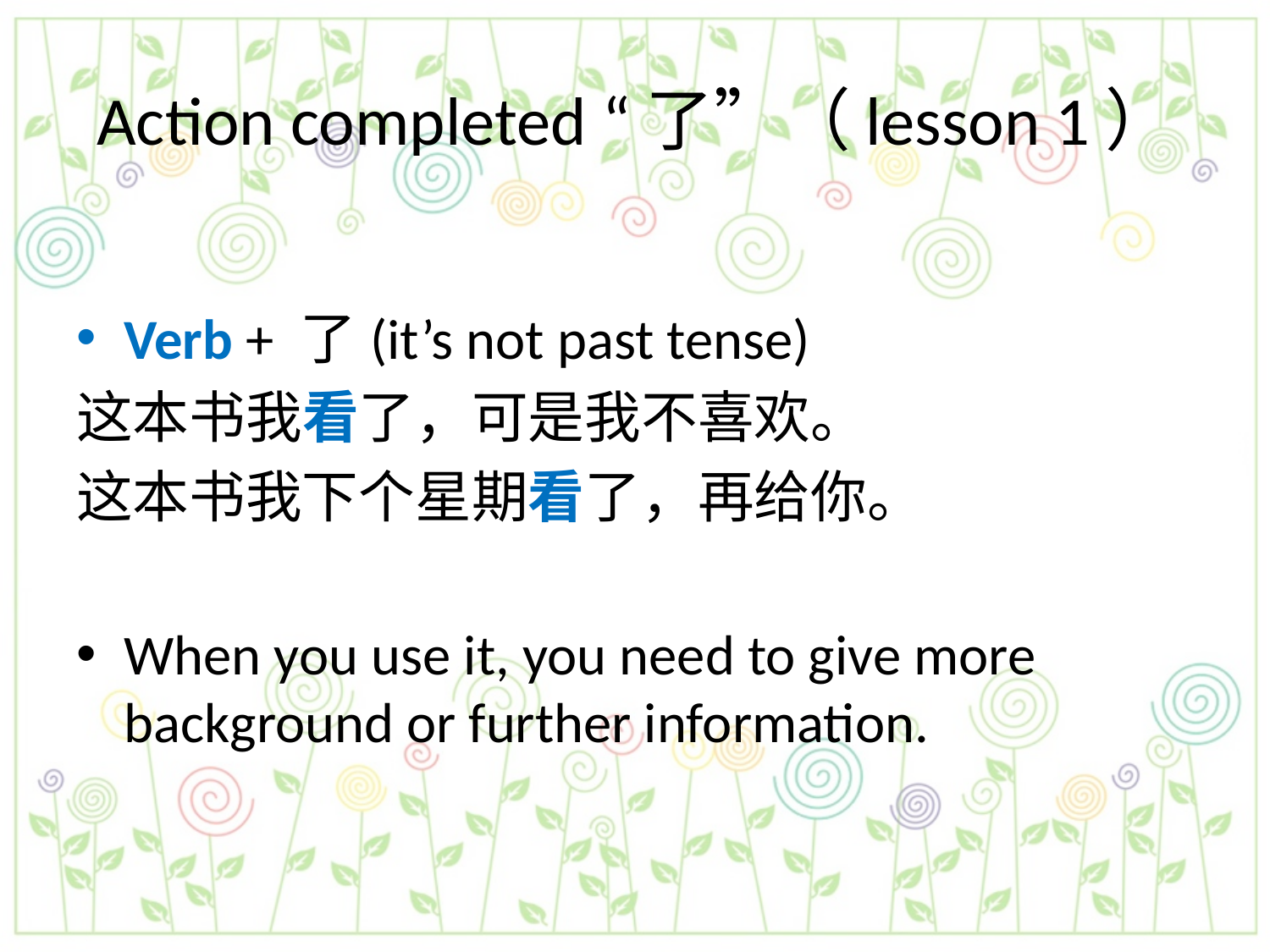

# Action completed “了”（lesson 1）
Verb + 了(it’s not past tense)
这本书我看了，可是我不喜欢。
这本书我下个星期看了，再给你。

When you use it, you need to give more background or further information.